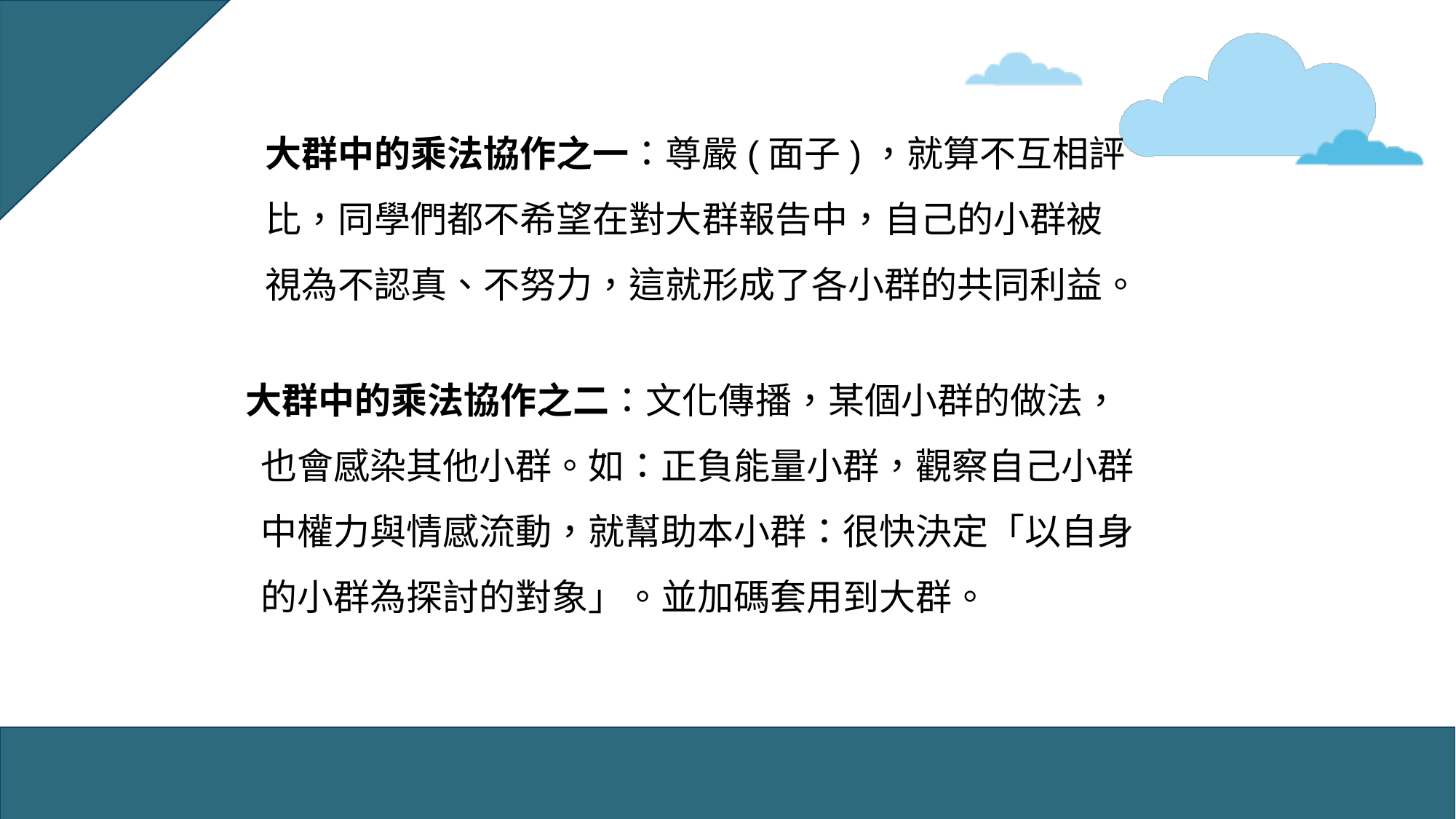

大群中的乘法協作之一：尊嚴(面子)，就算不互相評比，同學們都不希望在對大群報告中，自己的小群被視為不認真、不努力，這就形成了各小群的共同利益。
                大群中的乘法協作之二：文化傳播，某個小群的做法，也會感染其他小群。如：正負能量小群，觀察自己小群中權力與情感流動，就幫助本小群：很快決定「以自身的小群為探討的對象」。並加碼套用到大群。